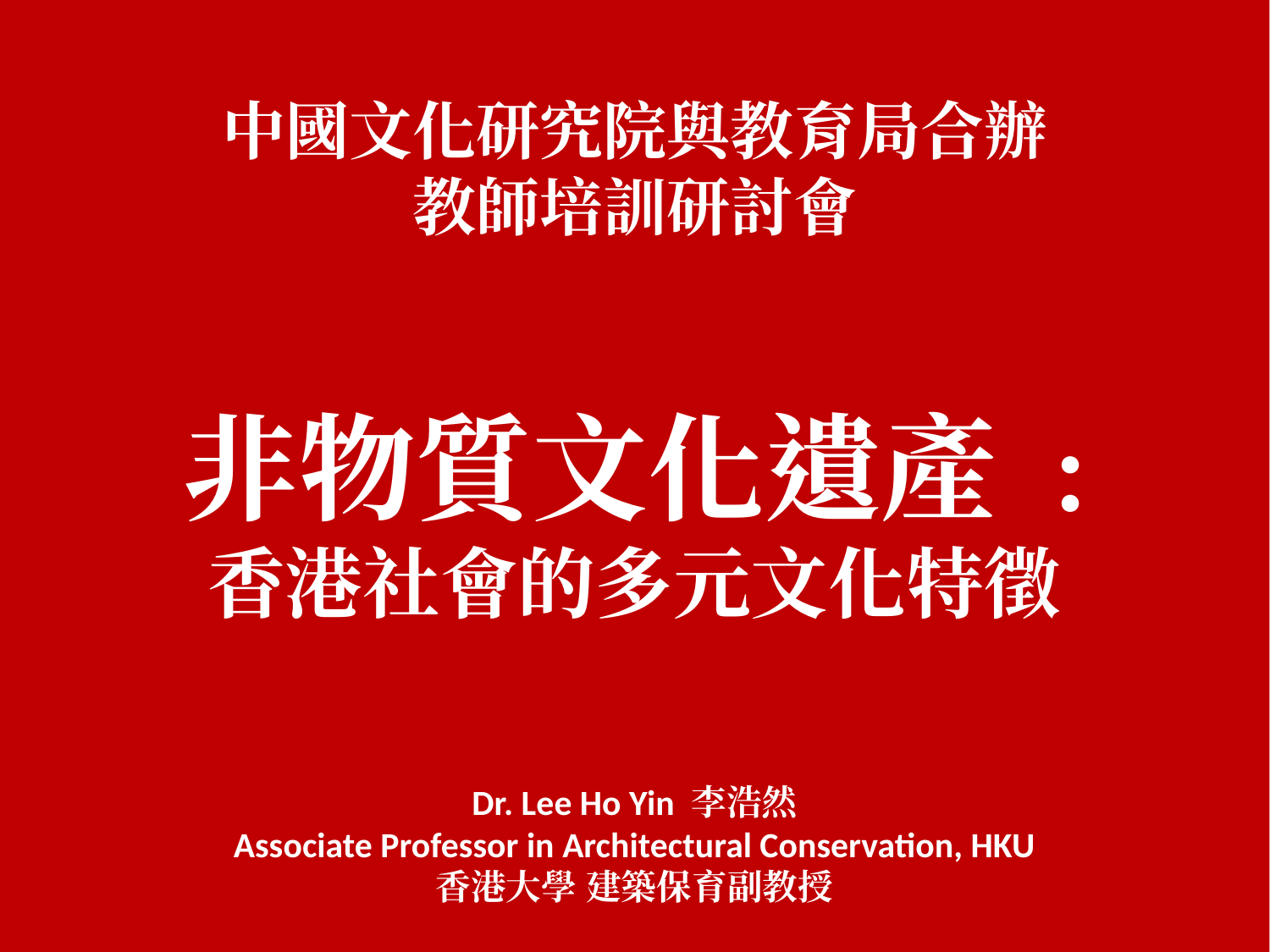

# 中國文化研究院與教育局合辦 教師培訓研討會 非物質文化遺產 : 香港社會的多元文化特徵 Dr. Lee Ho Yin 李浩然 Associate Professor in Architectural Conservation, HKU 香港大學 建築保育副教授